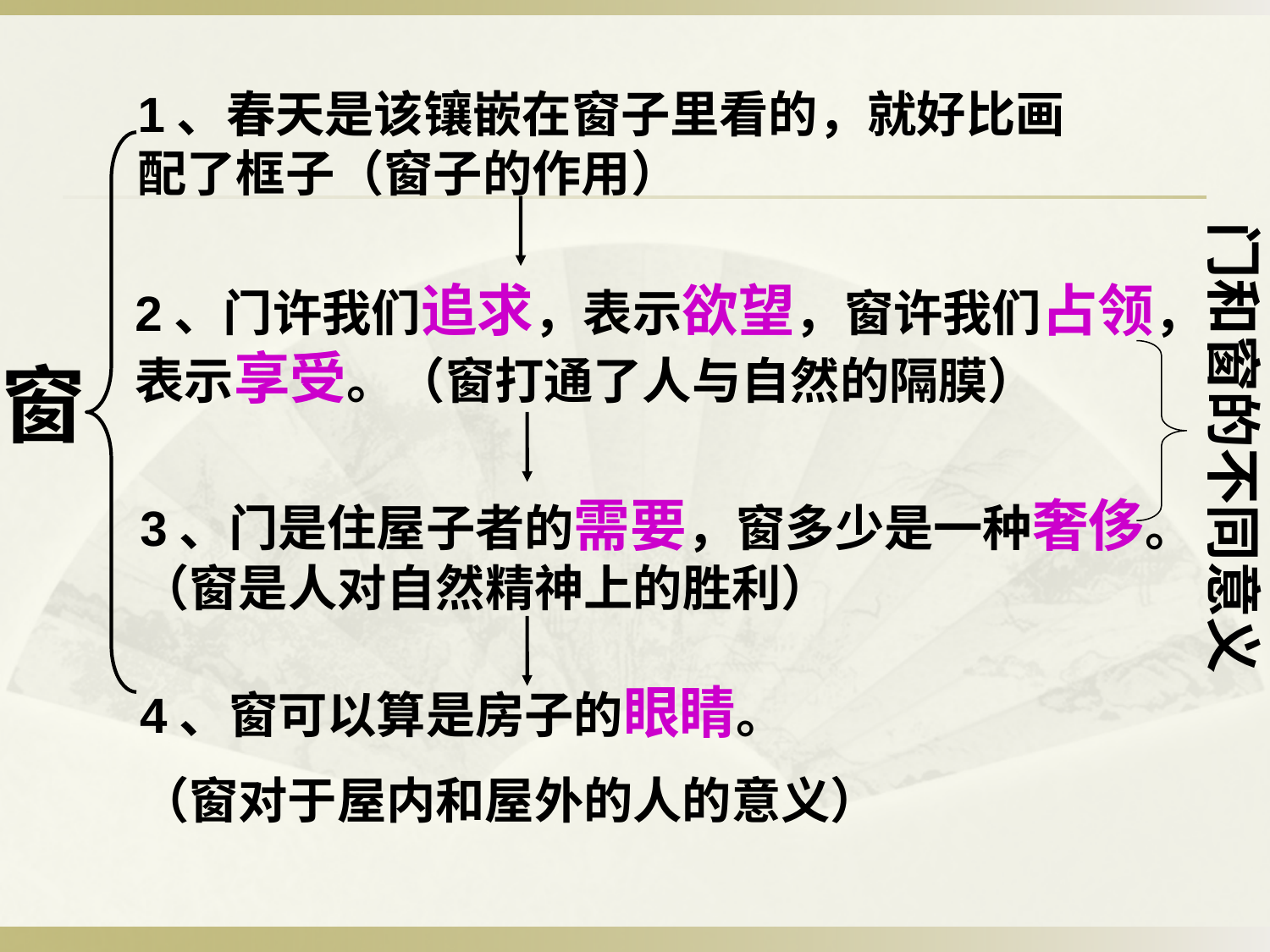

1、春天是该镶嵌在窗子里看的，就好比画配了框子（窗子的作用）

门和窗的不同意义
2、门许我们追求，表示欲望，窗许我们占领，表示享受。（窗打通了人与自然的隔膜）

窗

3、门是住屋子者的需要，窗多少是一种奢侈。（窗是人对自然精神上的胜利）

4、窗可以算是房子的眼睛。
（窗对于屋内和屋外的人的意义）